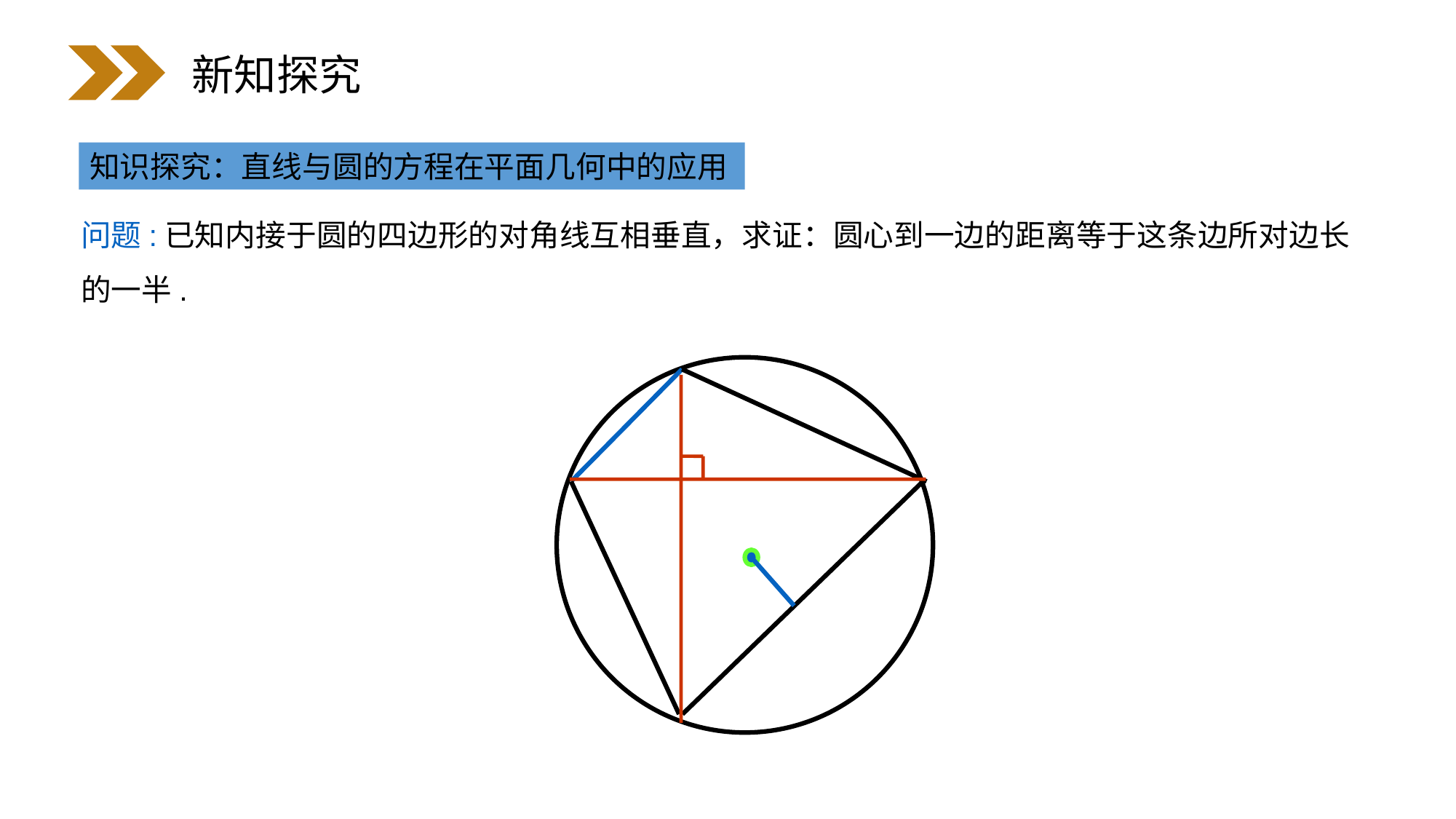

新知探究
知识探究：直线与圆的方程在平面几何中的应用
问题:已知内接于圆的四边形的对角线互相垂直，求证：圆心到一边的距离等于这条边所对边长的一半.